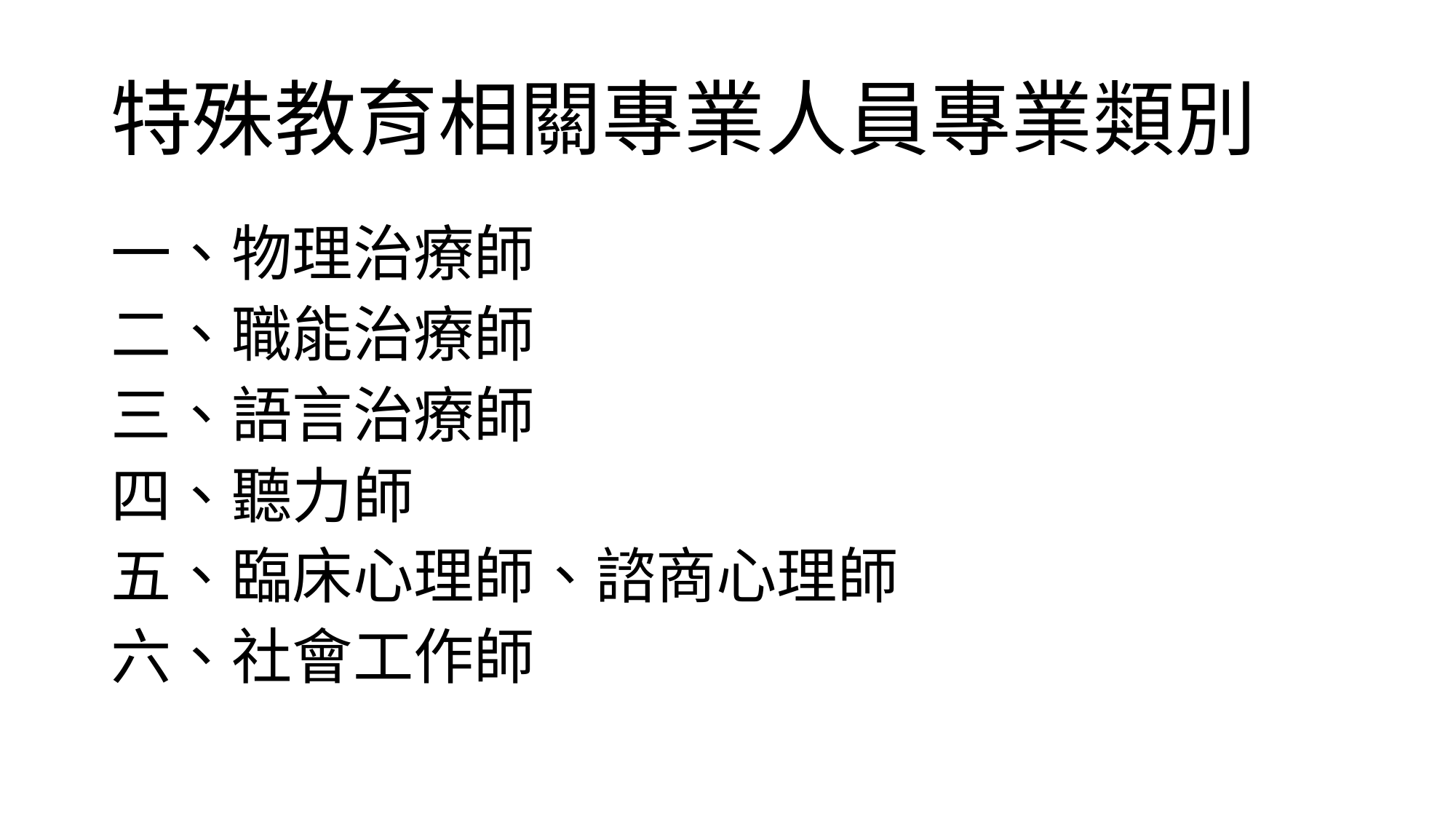

# 特殊教育相關專業人員專業類別
一、物理治療師
二、職能治療師
三、語言治療師
四、聽力師
五、臨床心理師、諮商心理師
六、社會工作師